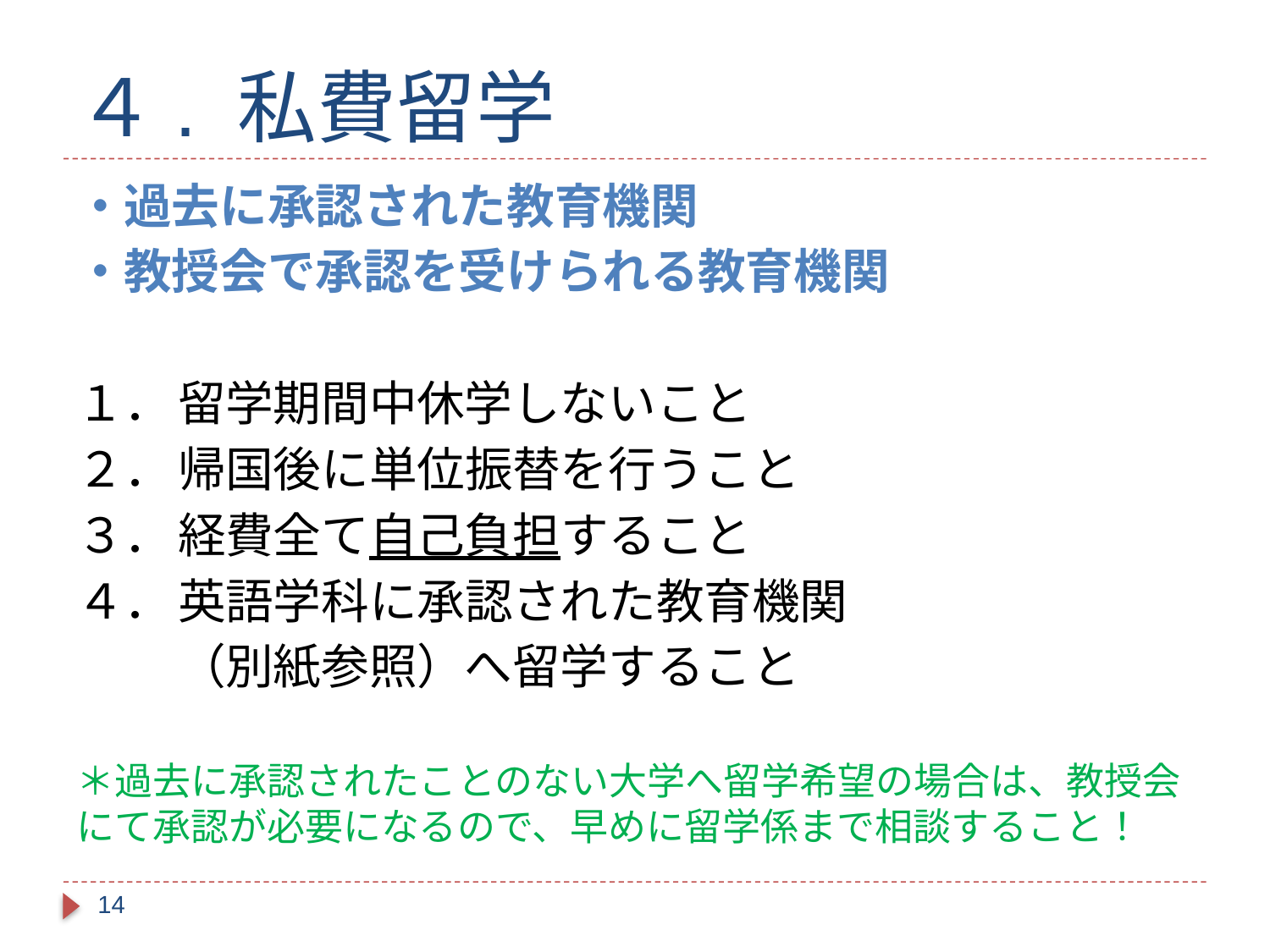

# ４. 私費留学
・過去に承認された教育機関
・教授会で承認を受けられる教育機関

１．	留学期間中休学しないこと
２．	帰国後に単位振替を行うこと
３．	経費全て自己負担すること
４．	英語学科に承認された教育機関
	（別紙参照）へ留学すること

＊過去に承認されたことのない大学へ留学希望の場合は、教授会にて承認が必要になるので、早めに留学係まで相談すること！
14